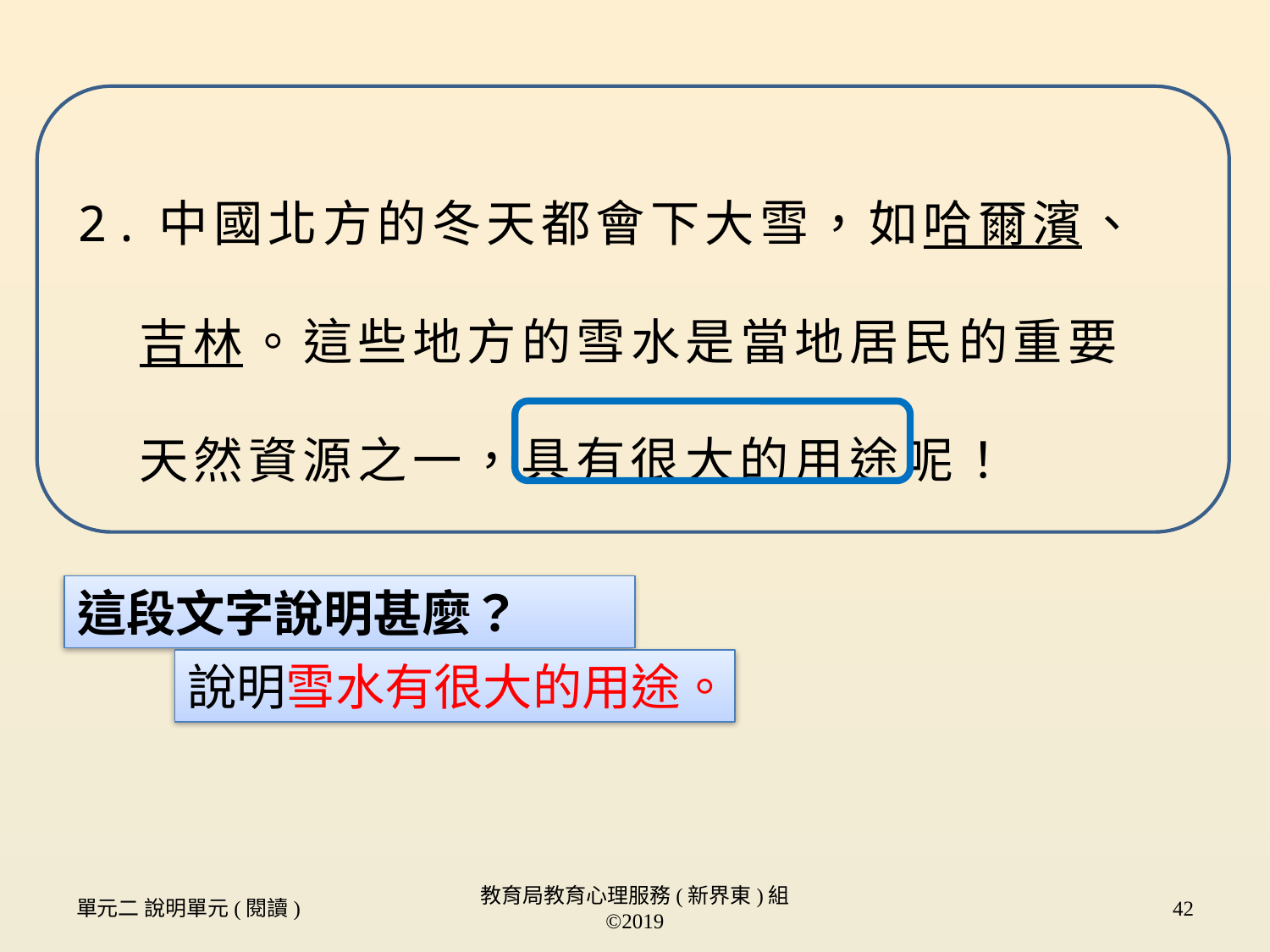

2.中國北方的冬天都會下大雪，如哈爾濱、吉林。這些地方的雪水是當地居民的重要天然資源之一，具有很大的用途呢！

這段文字說明甚麼？
說明雪水有很大的用途。
單元二 說明單元(閱讀)
教育局教育心理服務(新界東)組 ©2019
42